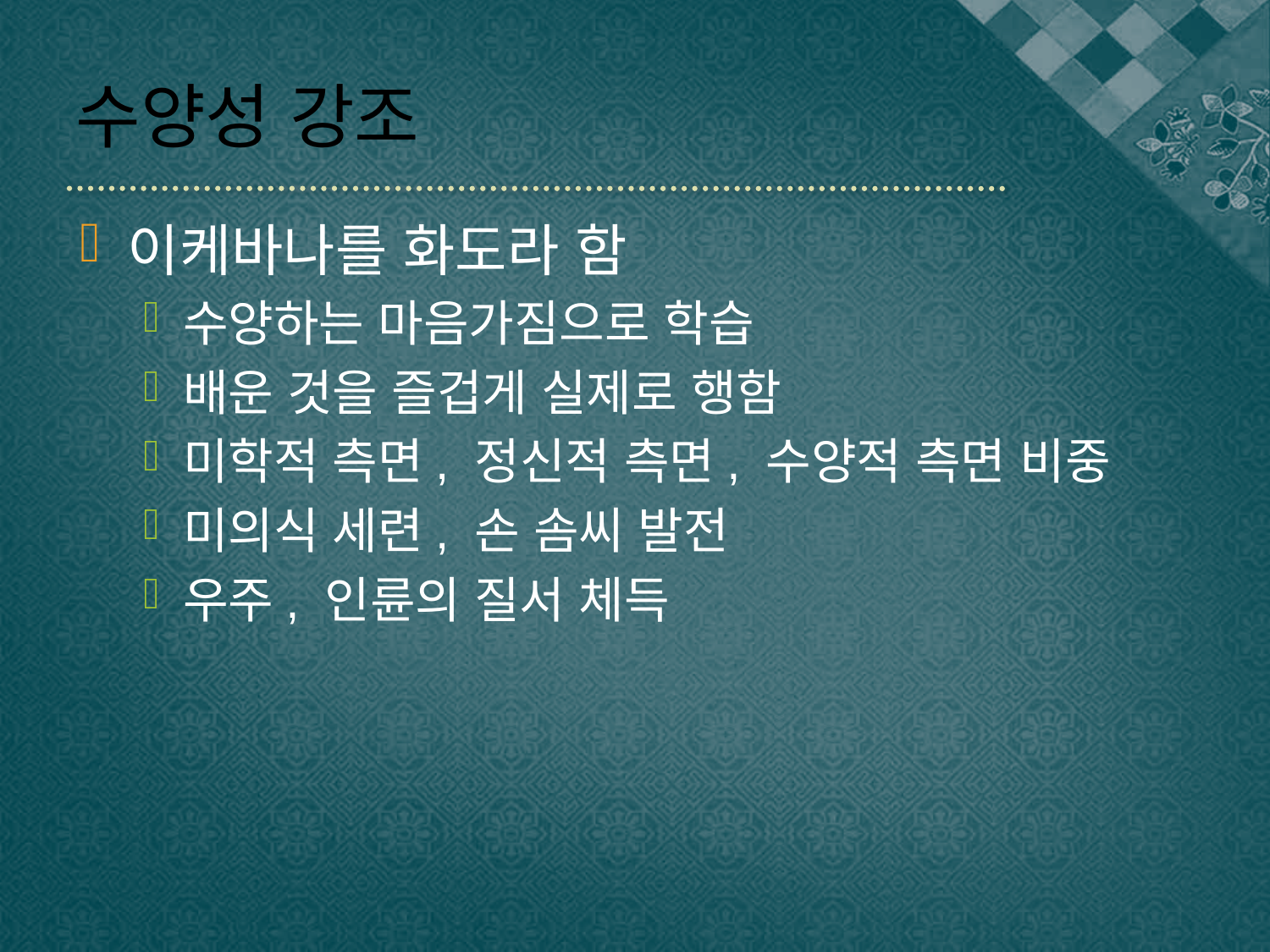

# 수양성 강조
이케바나를 화도라 함
수양하는 마음가짐으로 학습
배운 것을 즐겁게 실제로 행함
미학적 측면, 정신적 측면, 수양적 측면 비중
미의식 세련, 손 솜씨 발전
우주, 인륜의 질서 체득